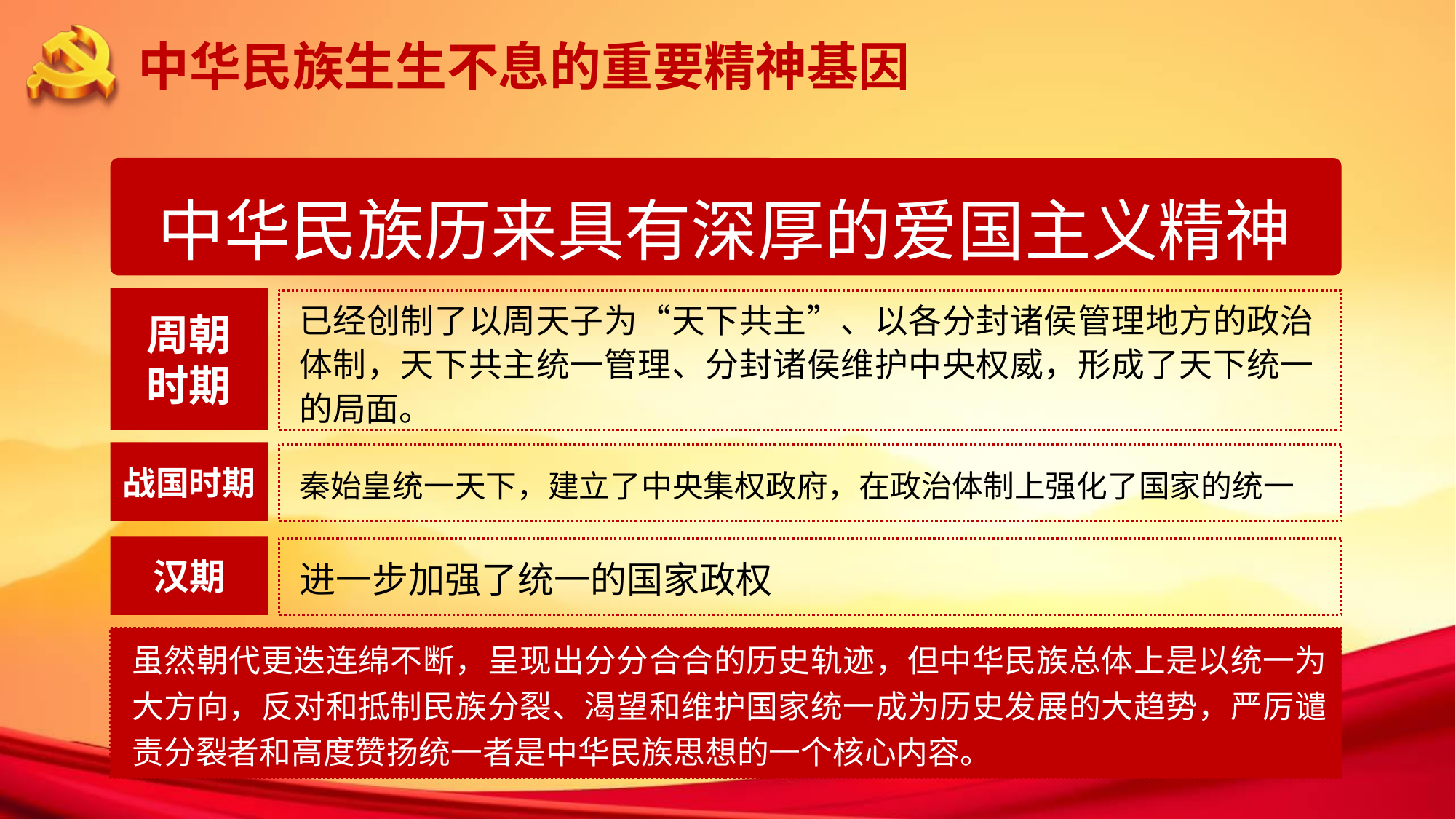

中华民族历来具有深厚的爱国主义精神

周朝
时期
已经创制了以周天子为“天下共主”、以各分封诸侯管理地方的政治体制，天下共主统一管理、分封诸侯维护中央权威，形成了天下统一的局面。

战国时期

秦始皇统一天下，建立了中央集权政府，在政治体制上强化了国家的统一
汉期

进一步加强了统一的国家政权
虽然朝代更迭连绵不断，呈现出分分合合的历史轨迹，但中华民族总体上是以统一为大方向，反对和抵制民族分裂、渴望和维护国家统一成为历史发展的大趋势，严厉谴责分裂者和高度赞扬统一者是中华民族思想的一个核心内容。